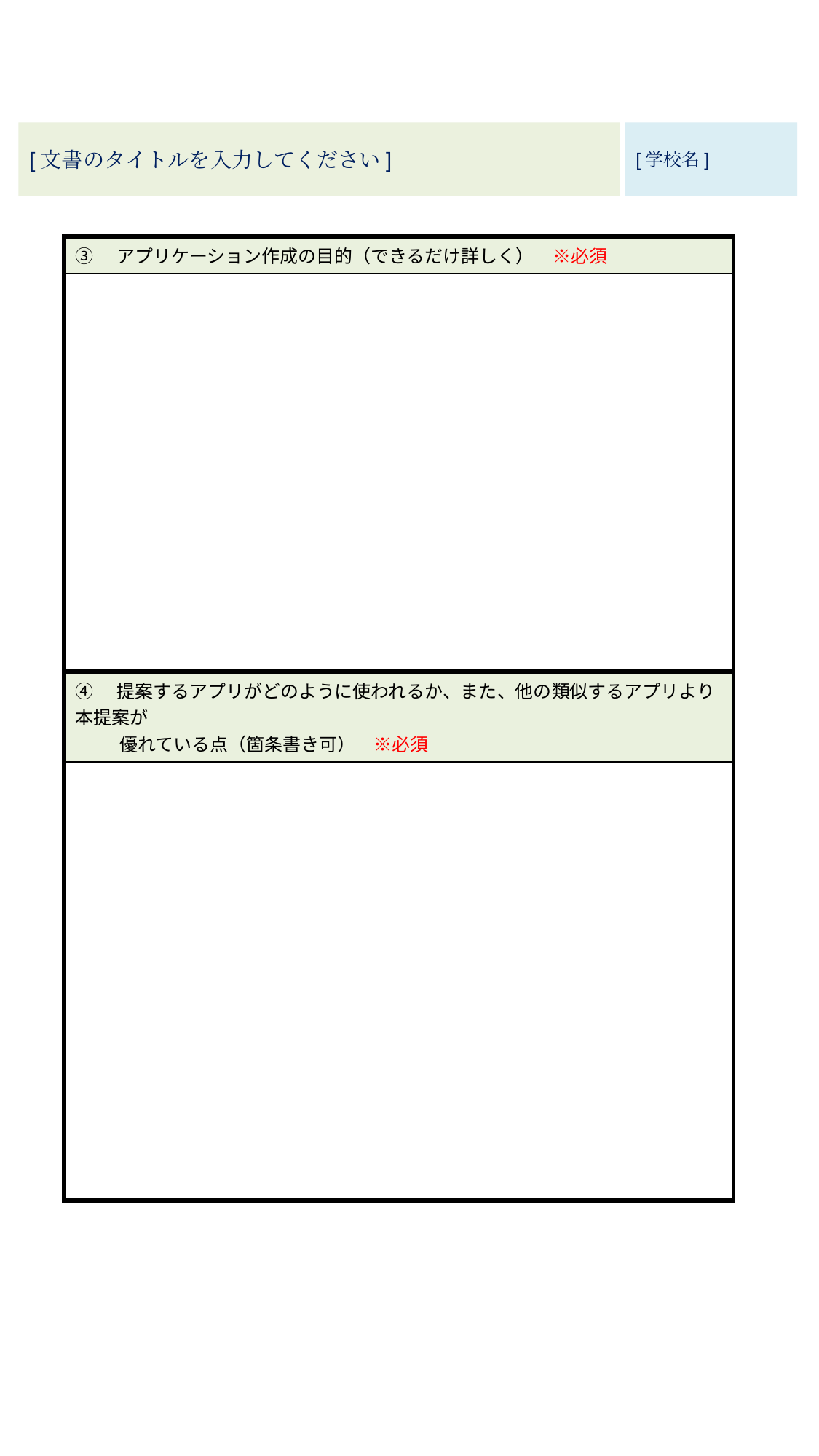

[文書のタイトルを入力してください]
[学校名]
| ③　アプリケーション作成の目的（できるだけ詳しく）　※必須 |
| --- |
|  |
| ④　提案するアプリがどのように使われるか、また、他の類似するアプリより本提案が 　　 優れている点（箇条書き可）　※必須 |
|  |